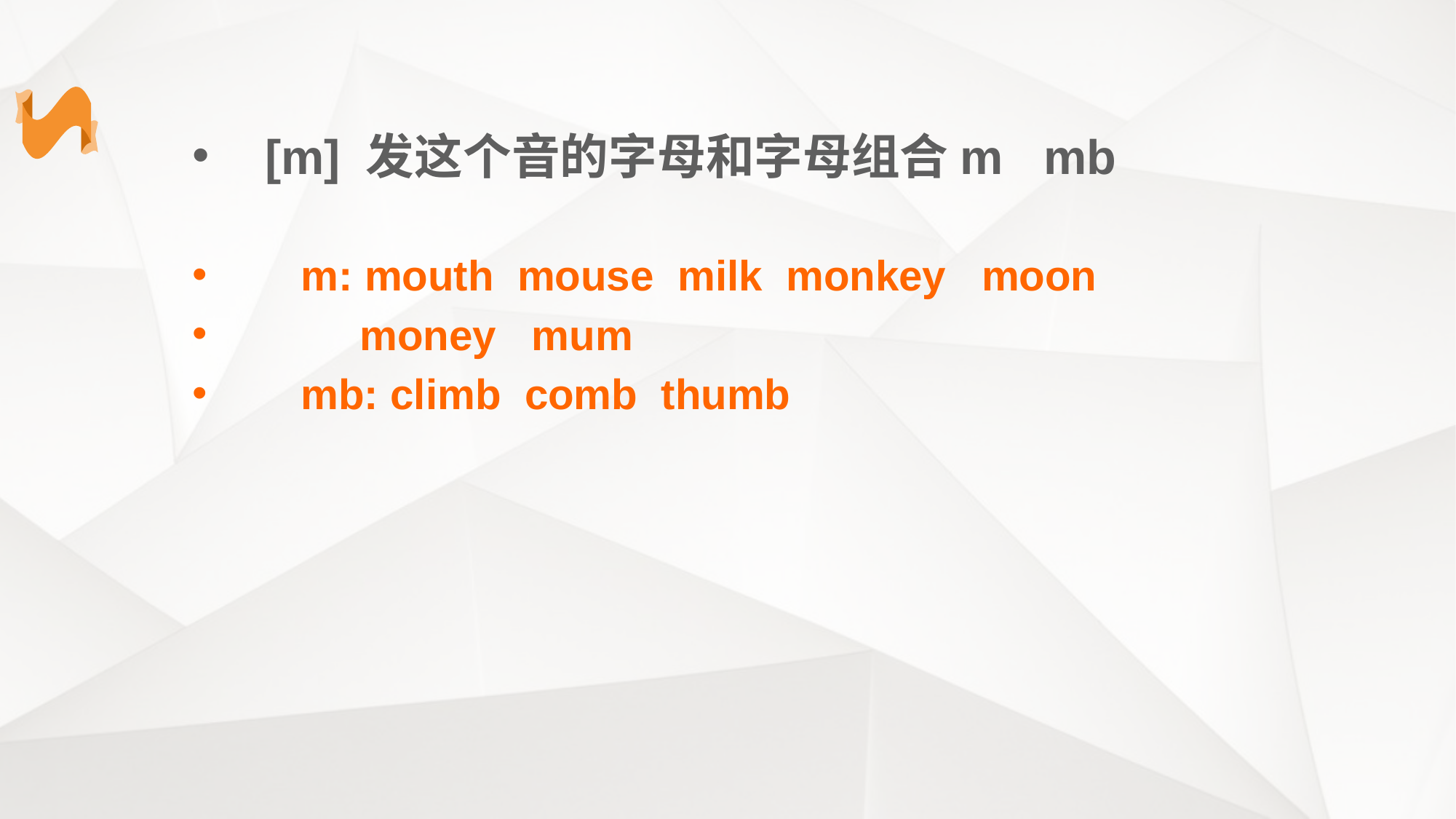

[m] 发这个音的字母和字母组合m   mb
   m: mouth  mouse  milk  monkey   moon
        money   mum
   mb: climb  comb  thumb